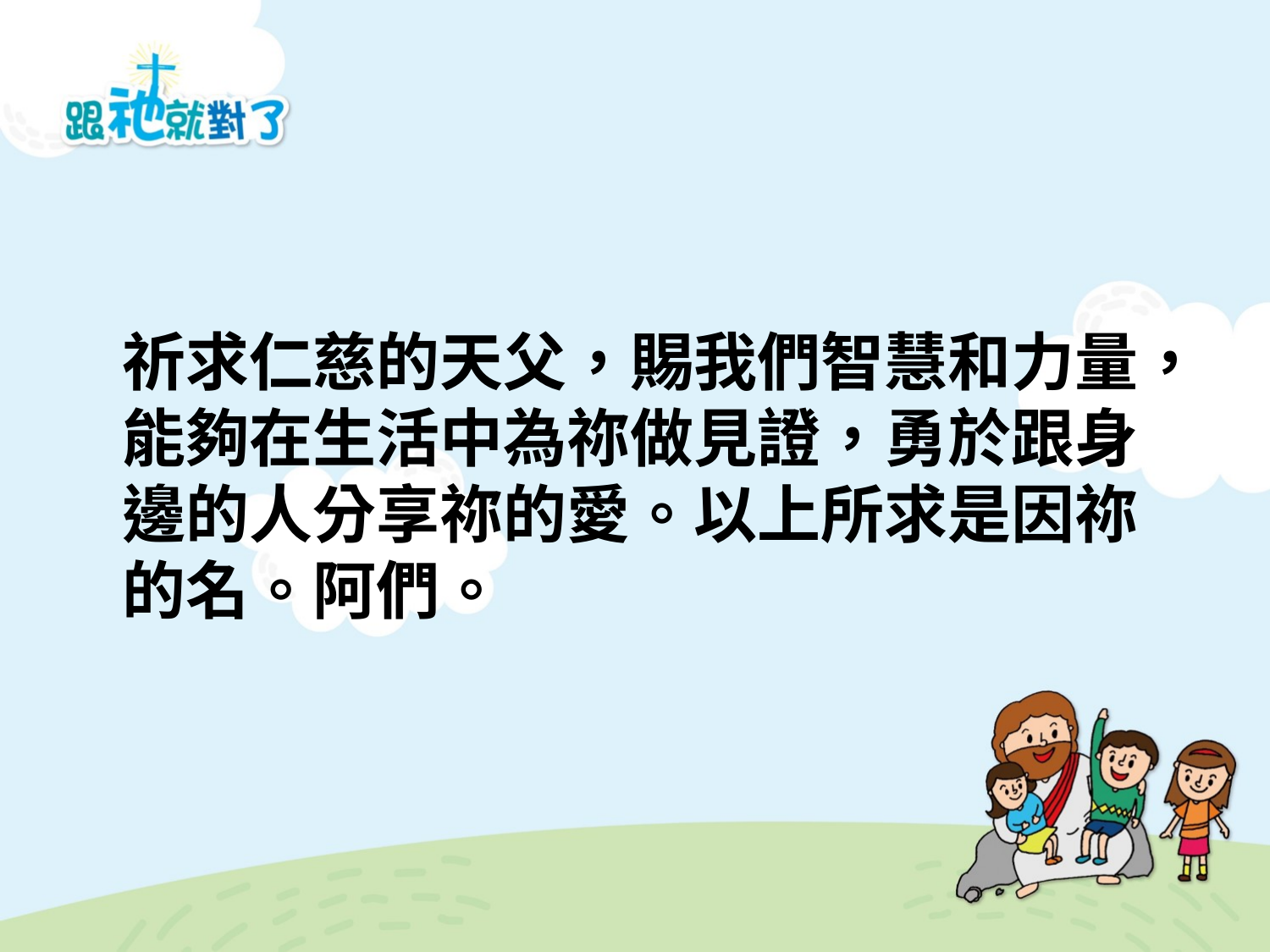

祈求仁慈的天父，賜我們智慧和力量，能夠在生活中為祢做見證，勇於跟身邊的人分享祢的愛。以上所求是因祢的名。阿們。